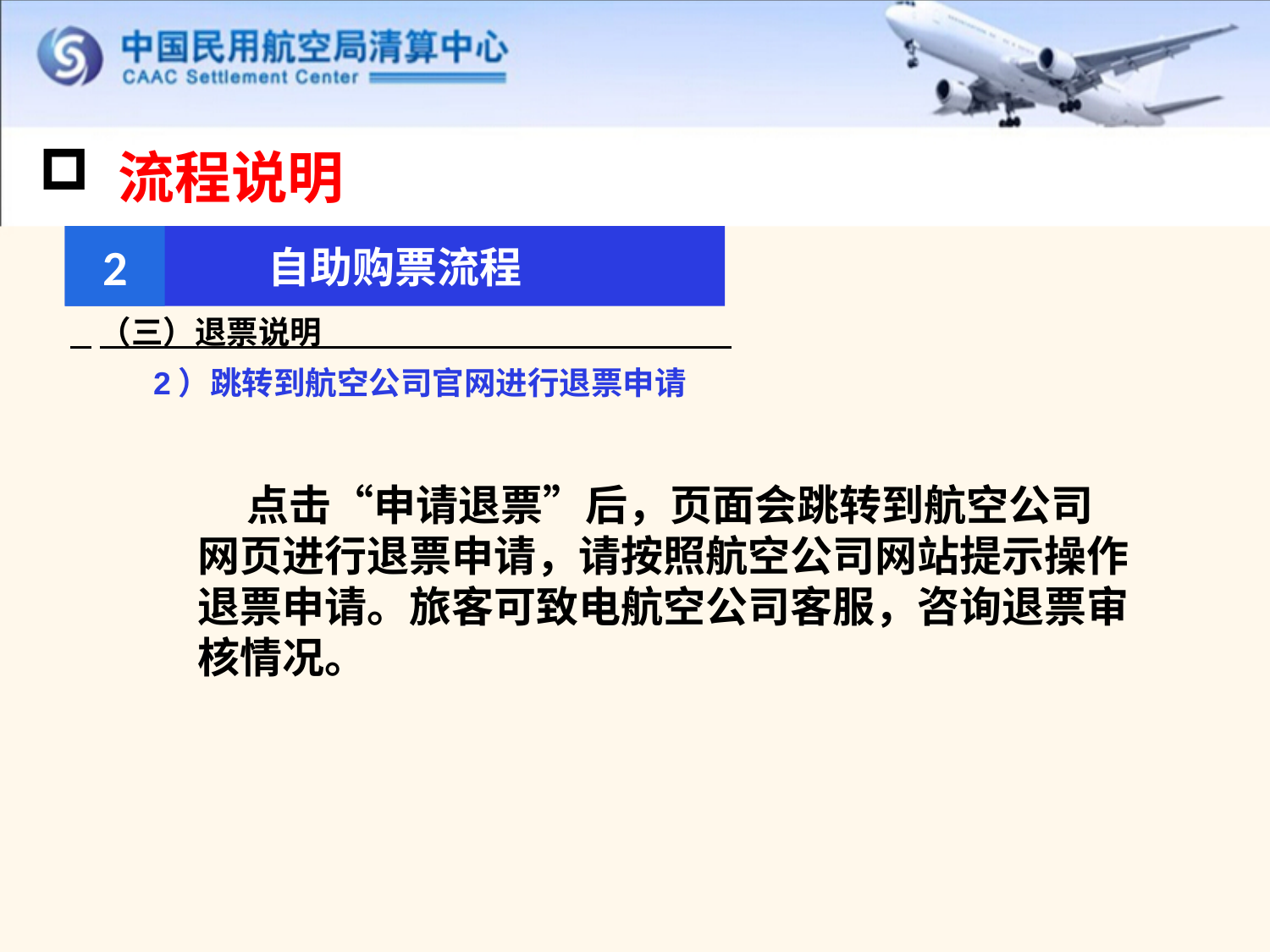

流程说明
自助购票流程
2
   （三）退票说明
2）跳转到航空公司官网进行退票申请
点击“申请退票”后，页面会跳转到航空公司网页进行退票申请，请按照航空公司网站提示操作退票申请。旅客可致电航空公司客服，咨询退票审核情况。